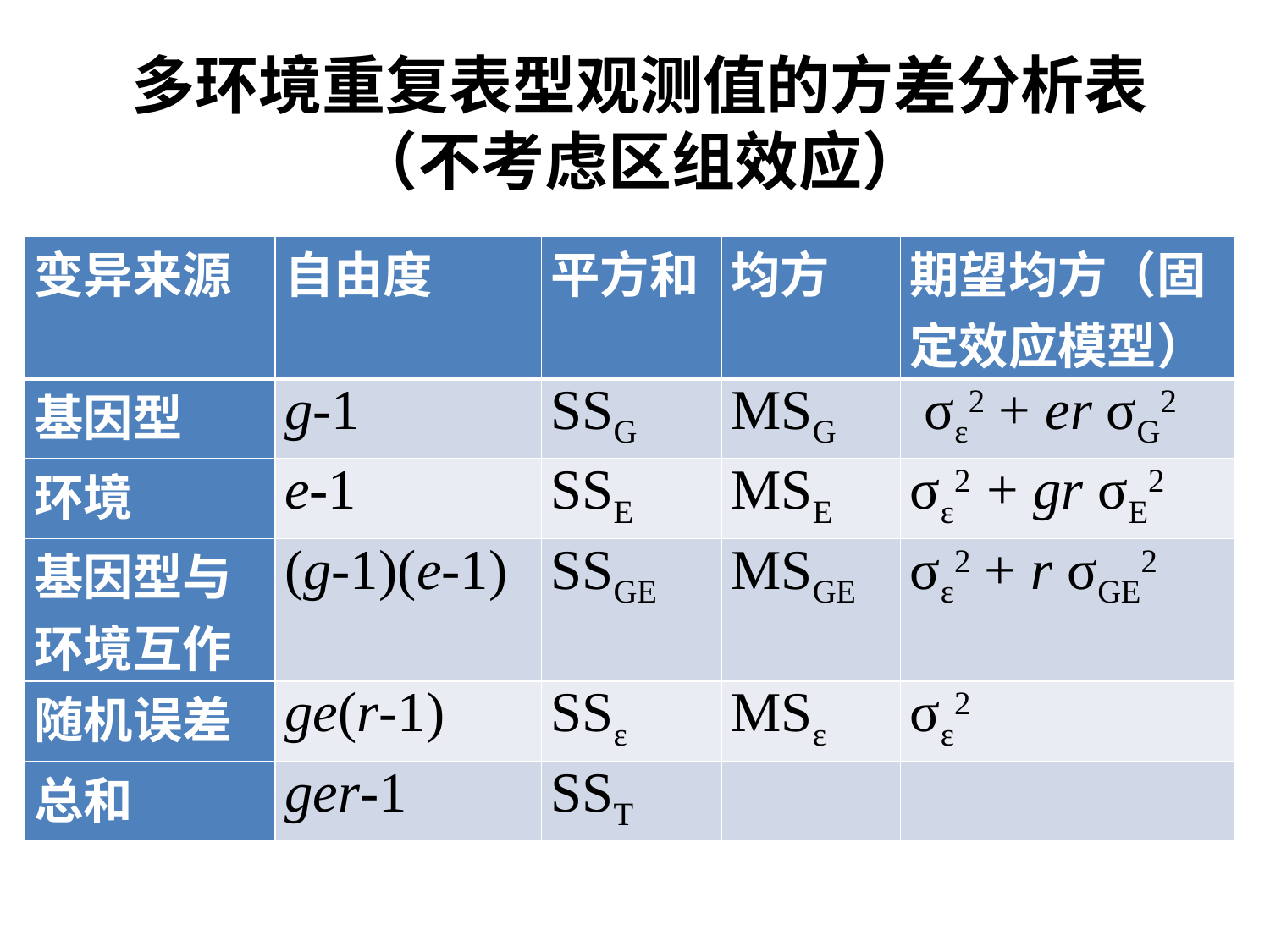

# 多环境重复表型观测值的方差分析表 （不考虑区组效应）
| 变异来源 | 自由度 | 平方和 | 均方 | 期望均方（固定效应模型） |
| --- | --- | --- | --- | --- |
| 基因型 | g-1 | SSG | MSG | σε2 + er σG2 |
| 环境 | e-1 | SSE | MSE | σε2 + gr σE2 |
| 基因型与环境互作 | (g-1)(e-1) | SSGE | MSGE | σε2 + r σGE2 |
| 随机误差 | ge(r-1) | SSε | MSε | σε2 |
| 总和 | ger-1 | SST |  |  |